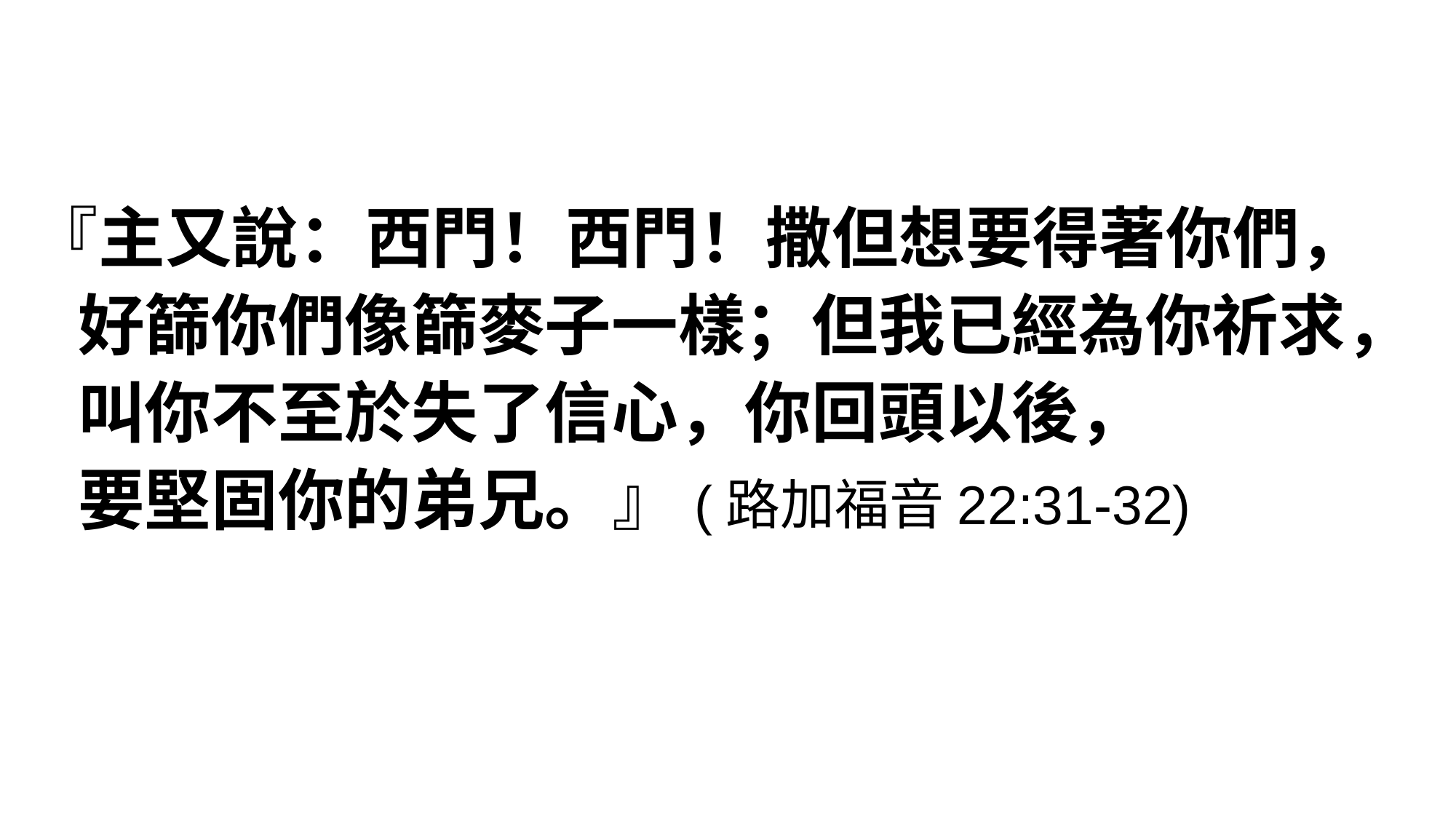

『主又說：西門！西門！撒但想要得著你們，
  好篩你們像篩麥子一樣；但我已經為你祈求，
  叫你不至於失了信心，你回頭以後，
  要堅固你的弟兄。』(路加福音22:31-32)